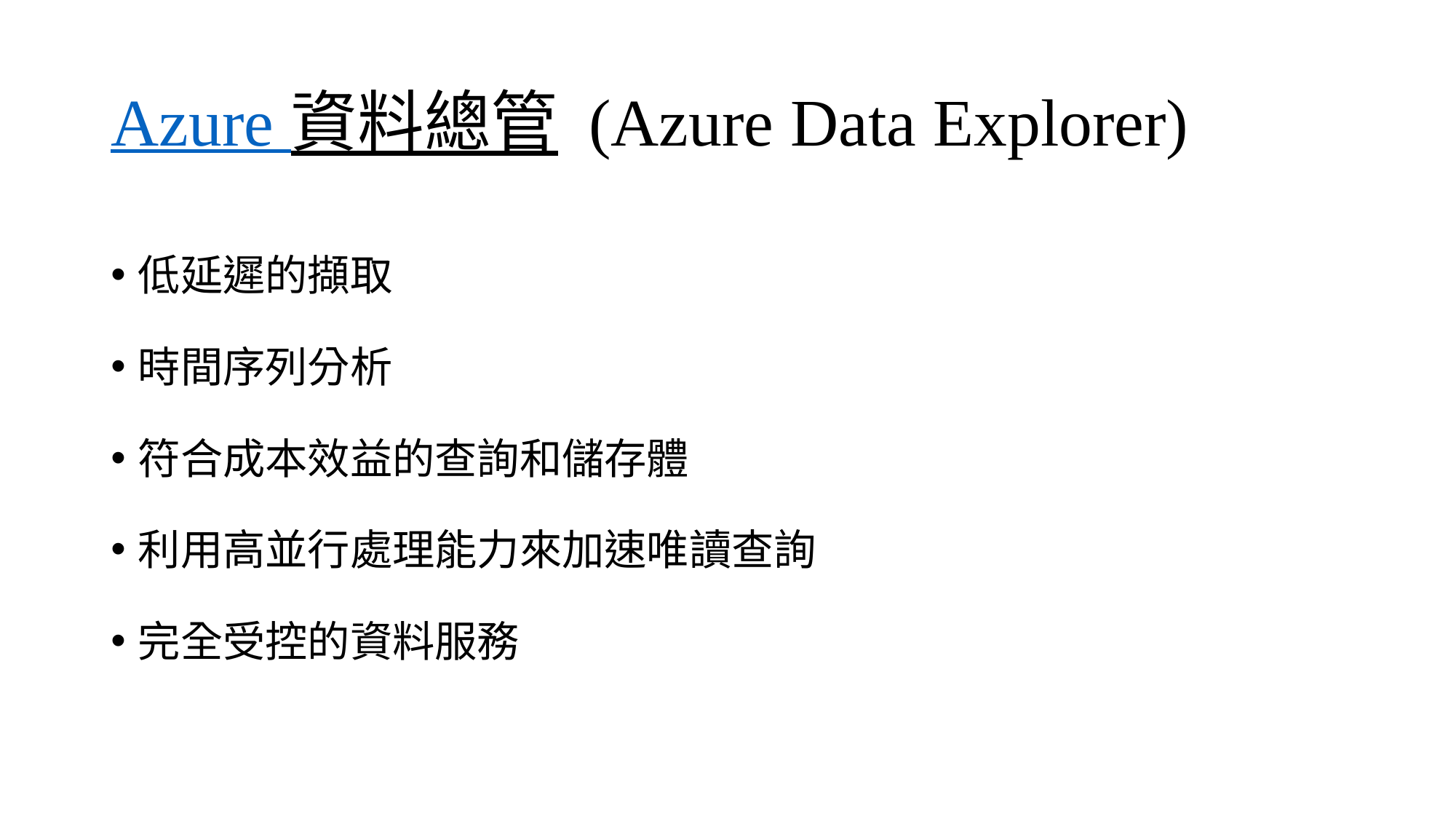

# Azure 資料總管 (Azure Data Explorer)
低延遲的擷取
時間序列分析
符合成本效益的查詢和儲存體
利用高並行處理能力來加速唯讀查詢
完全受控的資料服務